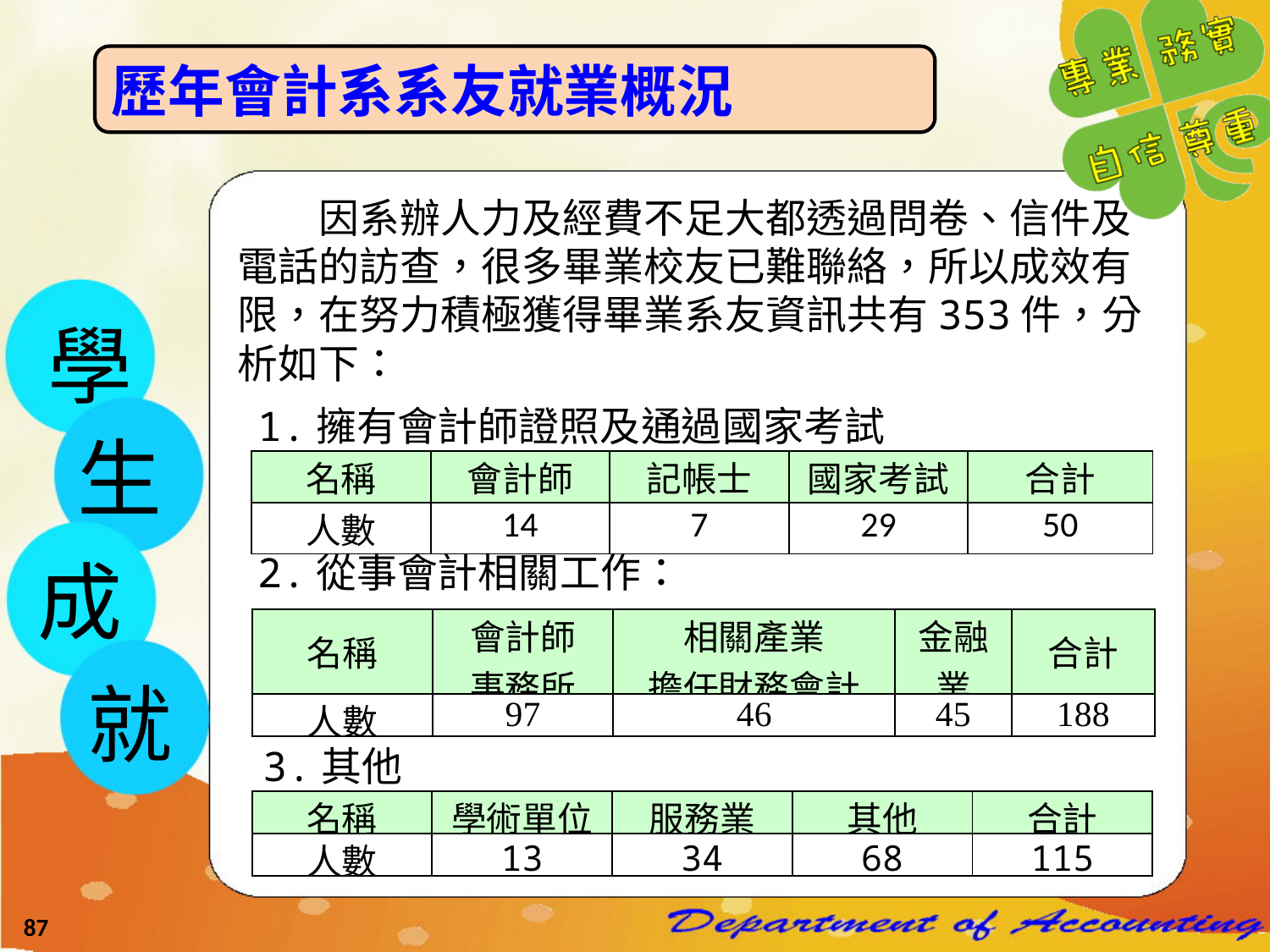

歷年會計系系友就業概況
　　因系辦人力及經費不足大都透過問卷、信件及電話的訪查，很多畢業校友已難聯絡，所以成效有限，在努力積極獲得畢業系友資訊共有353件，分析如下：
學
生
成
就
1.擁有會計師證照及通過國家考試
| 名稱 | 會計師 | 記帳士 | 國家考試 | 合計 |
| --- | --- | --- | --- | --- |
| 人數 | 14 | 7 | 29 | 50 |
2.從事會計相關工作：
| 名稱 | 會計師 事務所 | 相關產業 擔任財務會計 | 金融業 | 合計 |
| --- | --- | --- | --- | --- |
| 人數 | 97 | 46 | 45 | 188 |
3.其他
| 名稱 | 學術單位 | 服務業 | 其他 | 合計 |
| --- | --- | --- | --- | --- |
| 人數 | 13 | 34 | 68 | 115 |
87